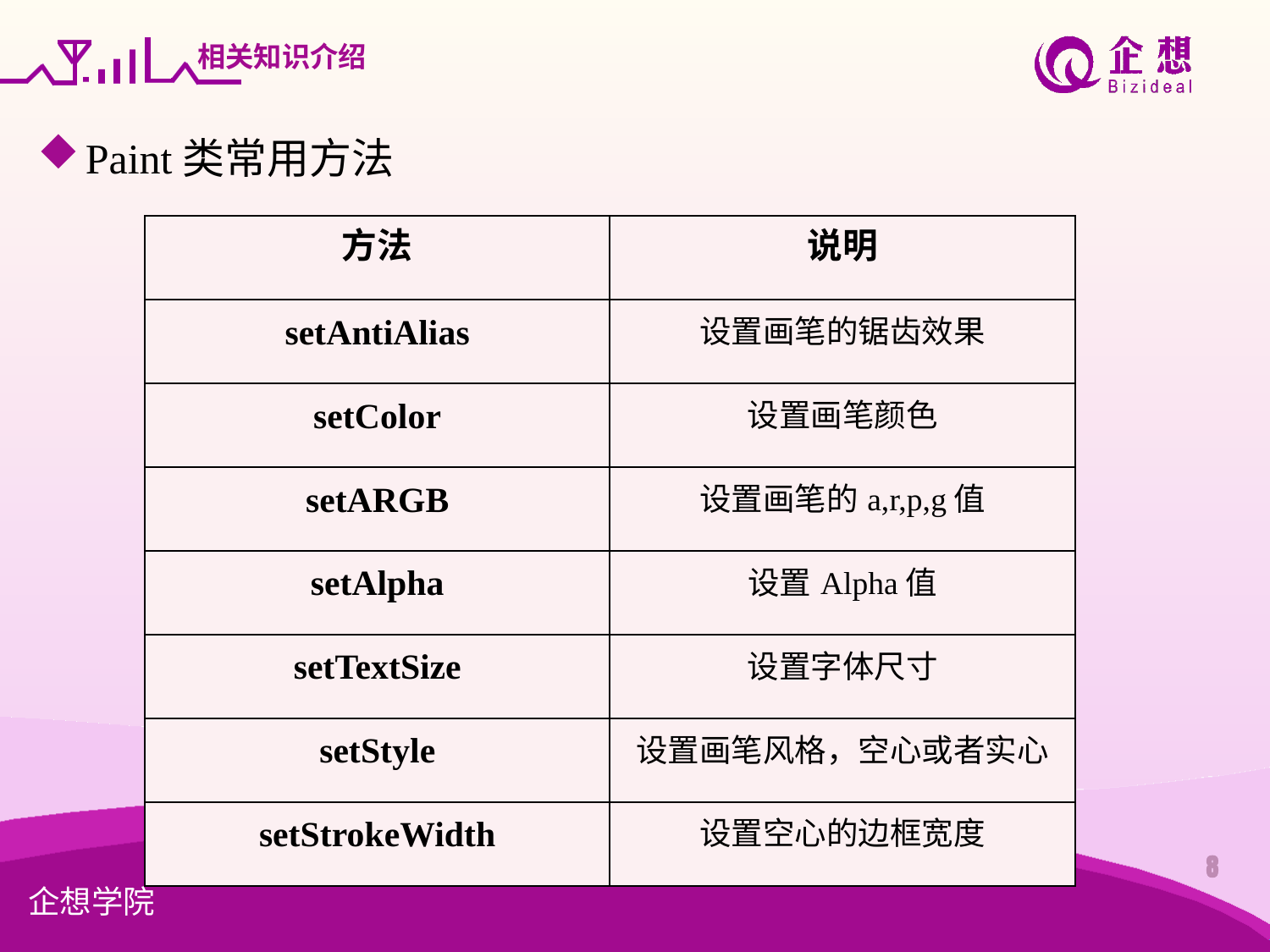

# 相关知识介绍
Paint类常用方法

| 方法 | 说明 |
| --- | --- |
| setAntiAlias | 设置画笔的锯齿效果 |
| setColor | 设置画笔颜色 |
| setARGB | 设置画笔的a,r,p,g值 |
| setAlpha | 设置Alpha值 |
| setTextSize | 设置字体尺寸 |
| setStyle | 设置画笔风格，空心或者实心 |
| setStrokeWidth | 设置空心的边框宽度 |
8